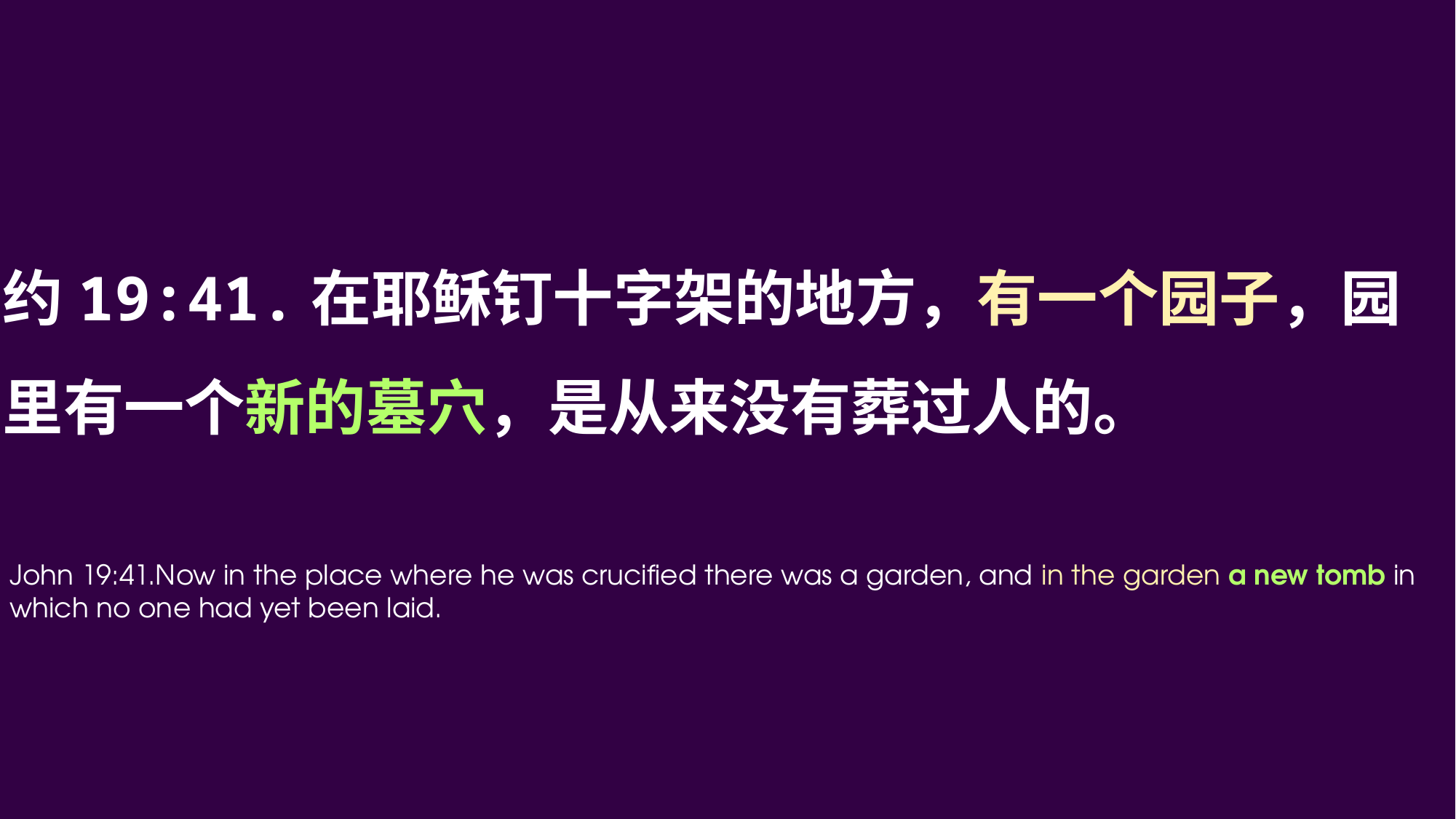

约19:41.在耶稣钉十字架的地方，有一个园子，园里有一个新的墓穴，是从来没有葬过人的。
John 19:41.Now in the place where he was crucified there was a garden, and in the garden a new tomb in which no one had yet been laid.